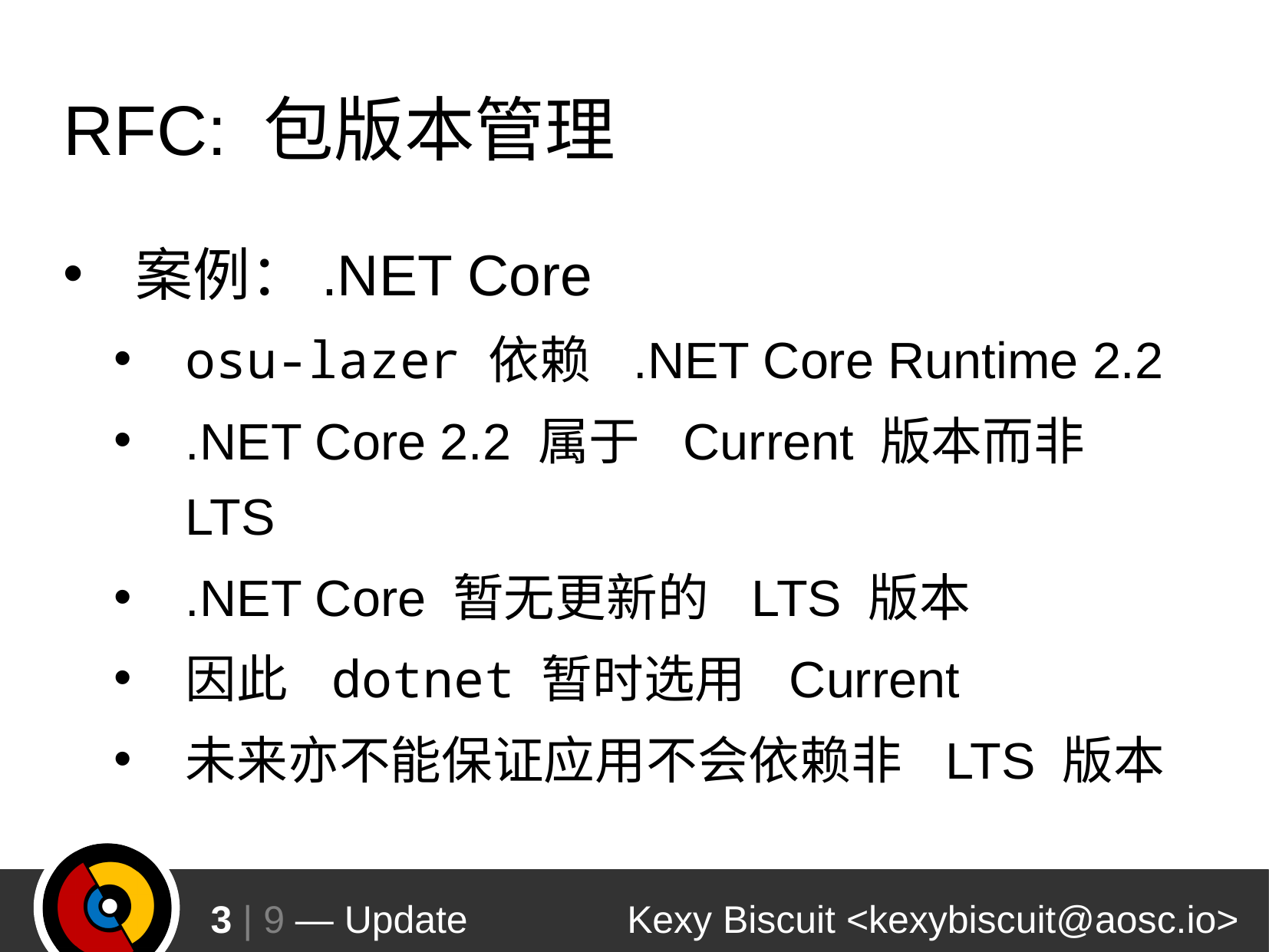

# RFC: 包版本管理
案例：.NET Core
osu-lazer 依赖 .NET Core Runtime 2.2
.NET Core 2.2 属于 Current 版本而非 LTS
.NET Core 暂无更新的 LTS 版本
因此 dotnet 暂时选用 Current
未来亦不能保证应用不会依赖非 LTS 版本